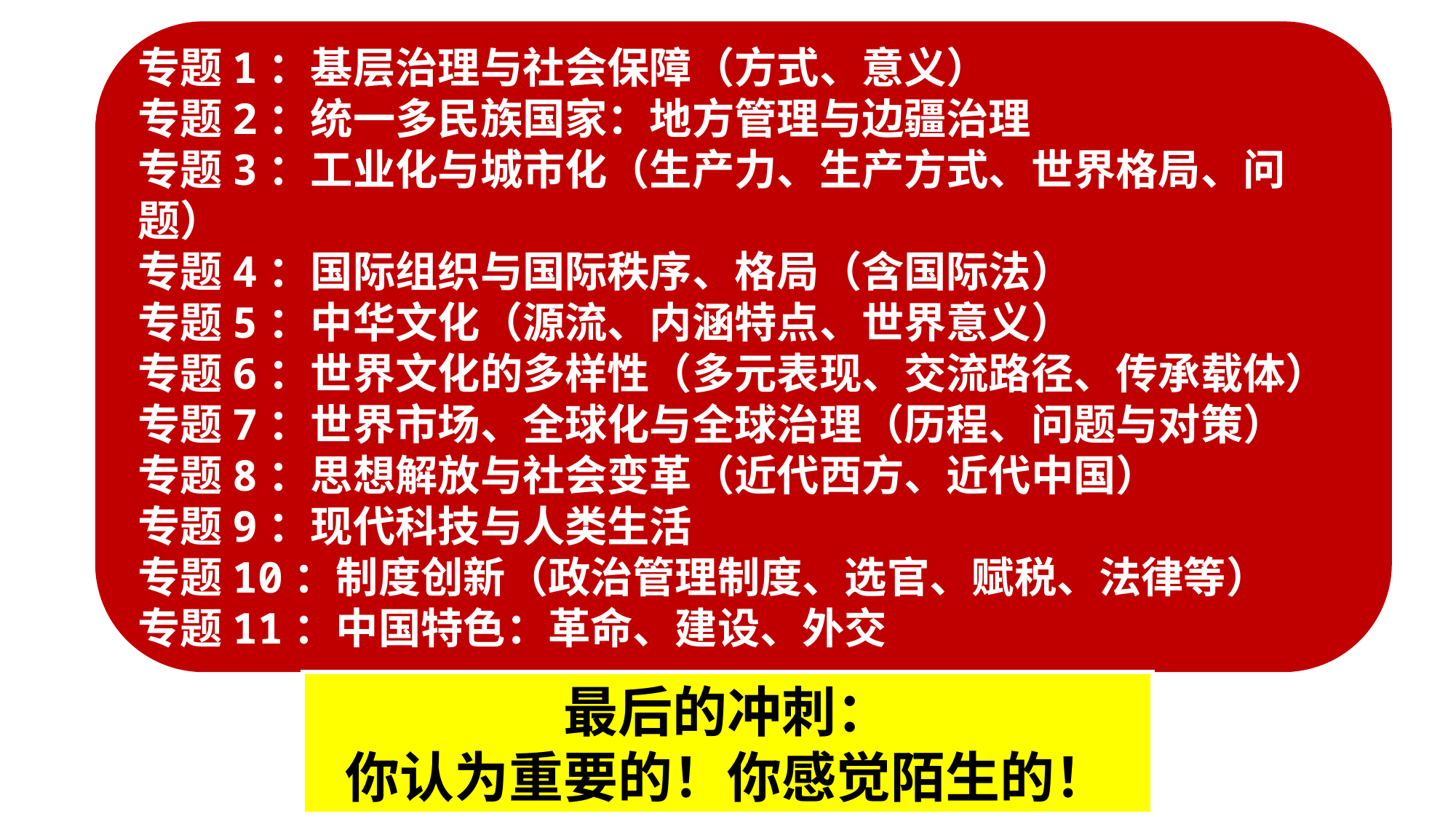

专题1：基层治理与社会保障（方式、意义）
专题2：统一多民族国家：地方管理与边疆治理
专题3：工业化与城市化（生产力、生产方式、世界格局、问题）
专题4：国际组织与国际秩序、格局（含国际法）
专题5：中华文化（源流、内涵特点、世界意义）
专题6：世界文化的多样性（多元表现、交流路径、传承载体）
专题7：世界市场、全球化与全球治理（历程、问题与对策）
专题8：思想解放与社会变革（近代西方、近代中国）
专题9：现代科技与人类生活
专题10：制度创新（政治管理制度、选官、赋税、法律等）
专题11：中国特色：革命、建设、外交
最后的冲刺：
你认为重要的！你感觉陌生的！